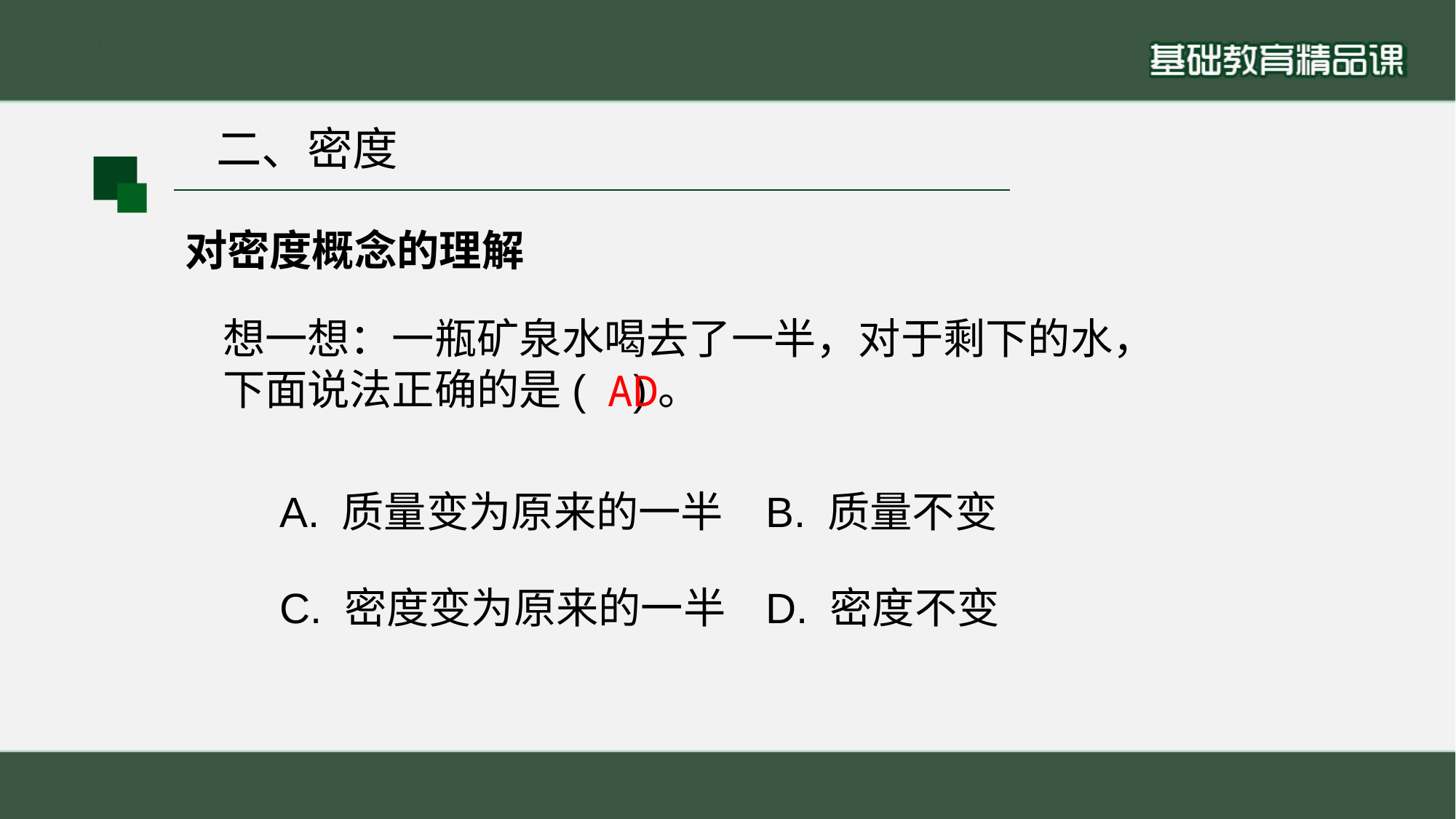

二、密度

对密度概念的理解
想一想：一瓶矿泉水喝去了一半，对于剩下的水，
下面说法正确的是(    )。
AD
A. 质量变为原来的一半
B. 质量不变
C. 密度变为原来的一半
D. 密度不变